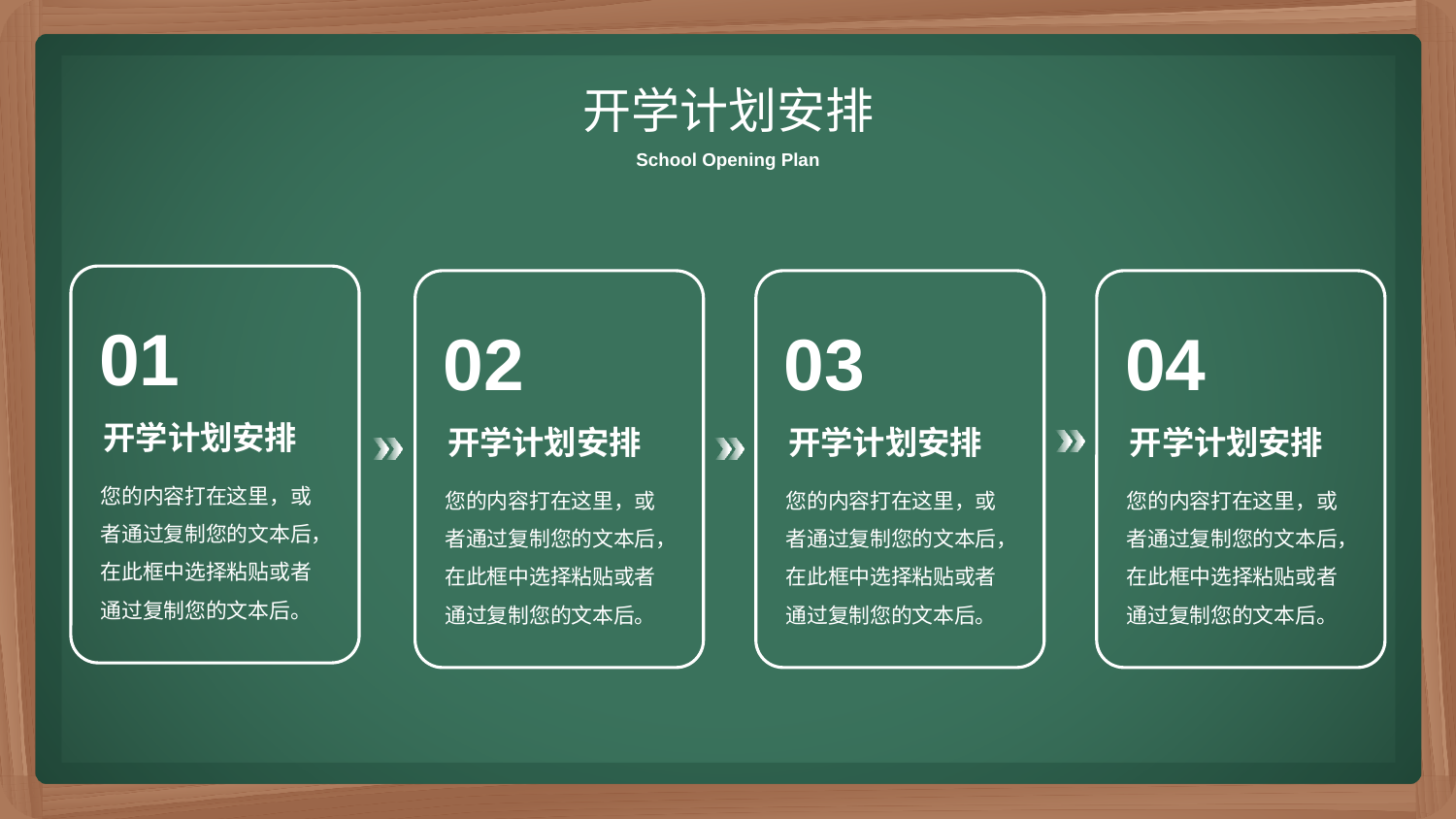

开学计划安排
School Opening Plan

01
02
03
04
开学计划安排
开学计划安排
开学计划安排
开学计划安排

您的内容打在这里，或者通过复制您的文本后，在此框中选择粘贴或者通过复制您的文本后。
您的内容打在这里，或者通过复制您的文本后，在此框中选择粘贴或者通过复制您的文本后。
您的内容打在这里，或者通过复制您的文本后，在此框中选择粘贴或者通过复制您的文本后。
您的内容打在这里，或者通过复制您的文本后，在此框中选择粘贴或者通过复制您的文本后。